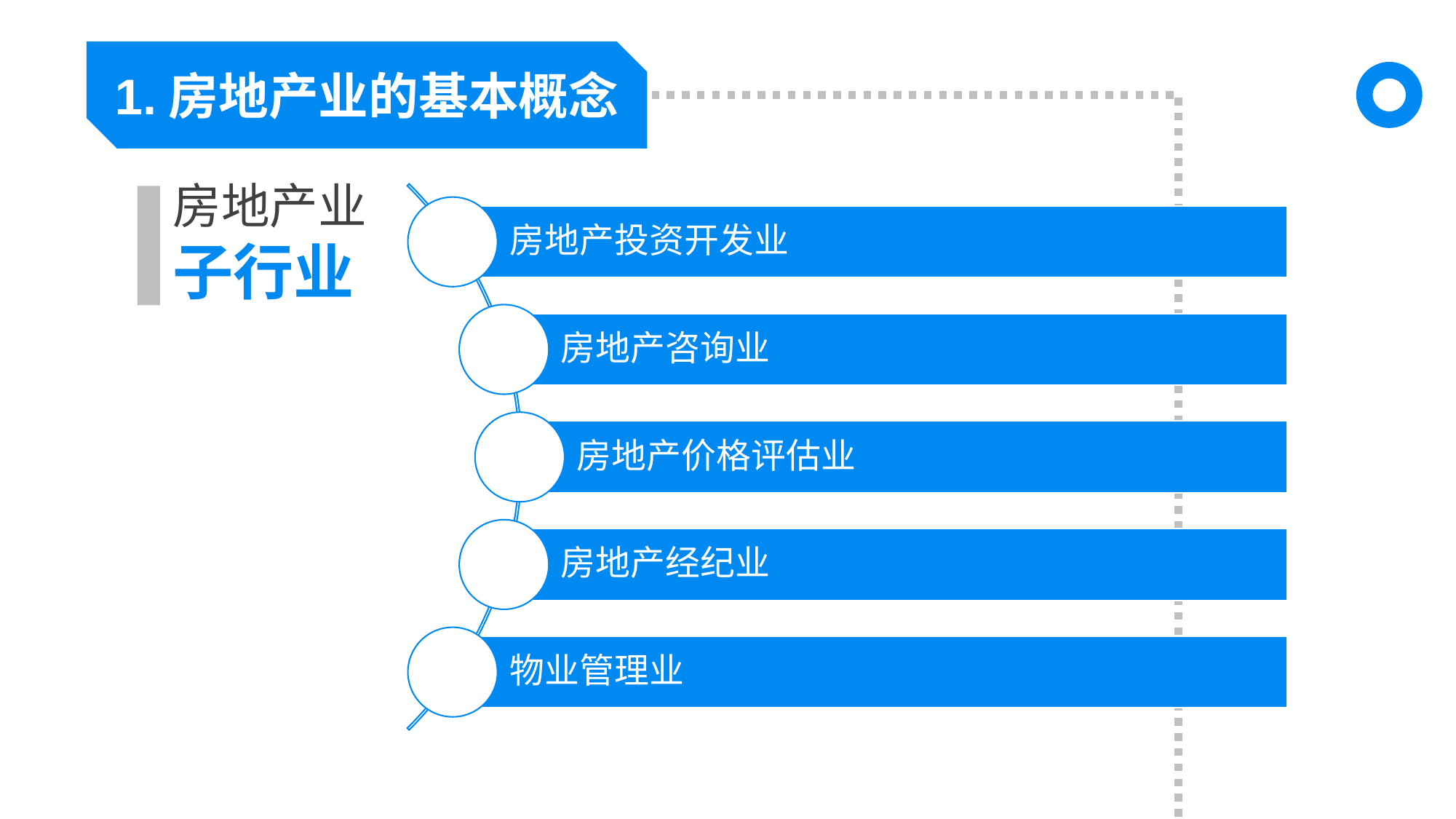

1.房地产业的基本概念

房地产业
子行业
房地产投资开发业
房地产咨询业
房地产价格评估业
房地产经纪业
物业管理业